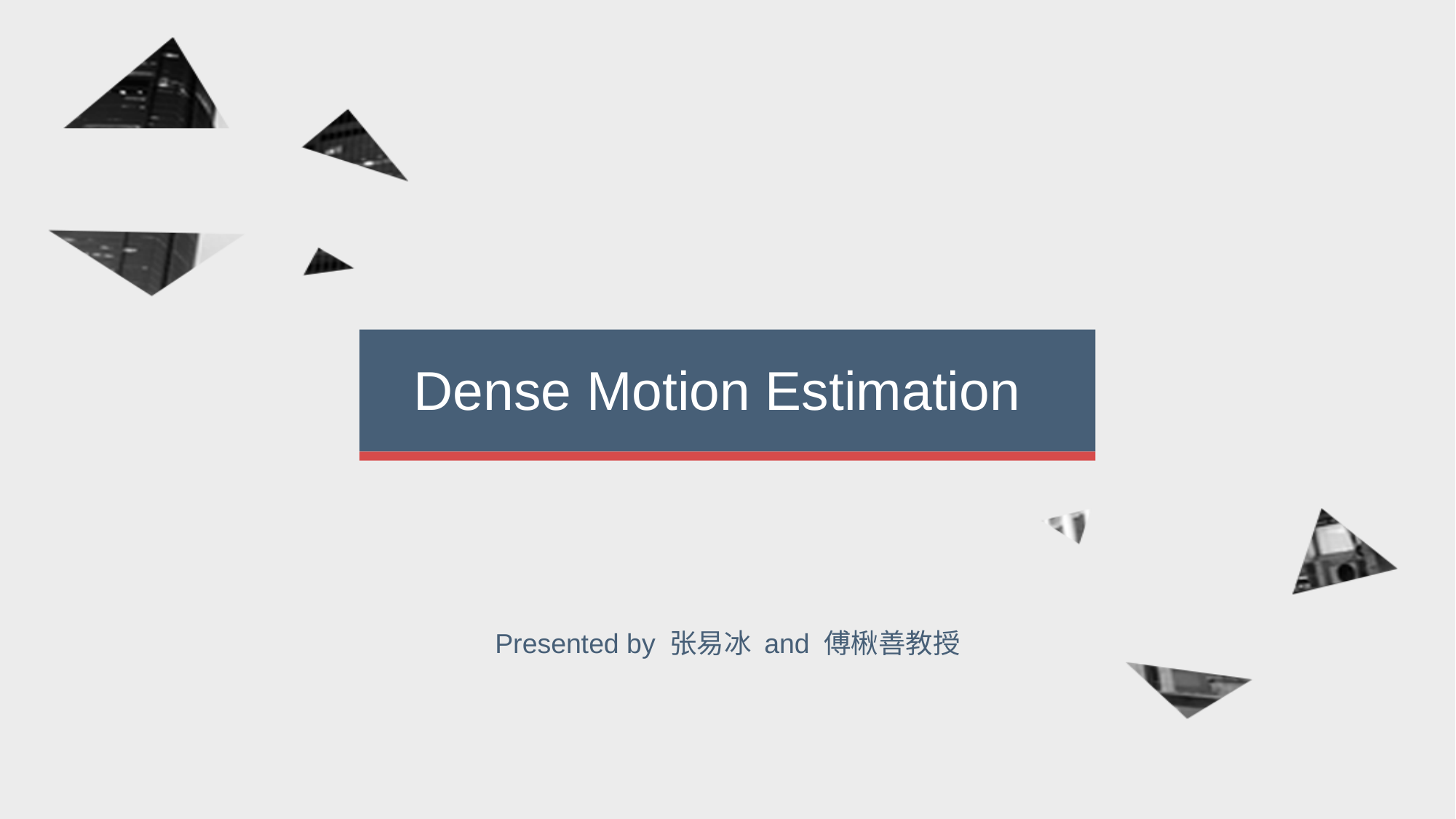

# Dense Motion Estimation

Presented by 张易冰 and 傅楸善教授